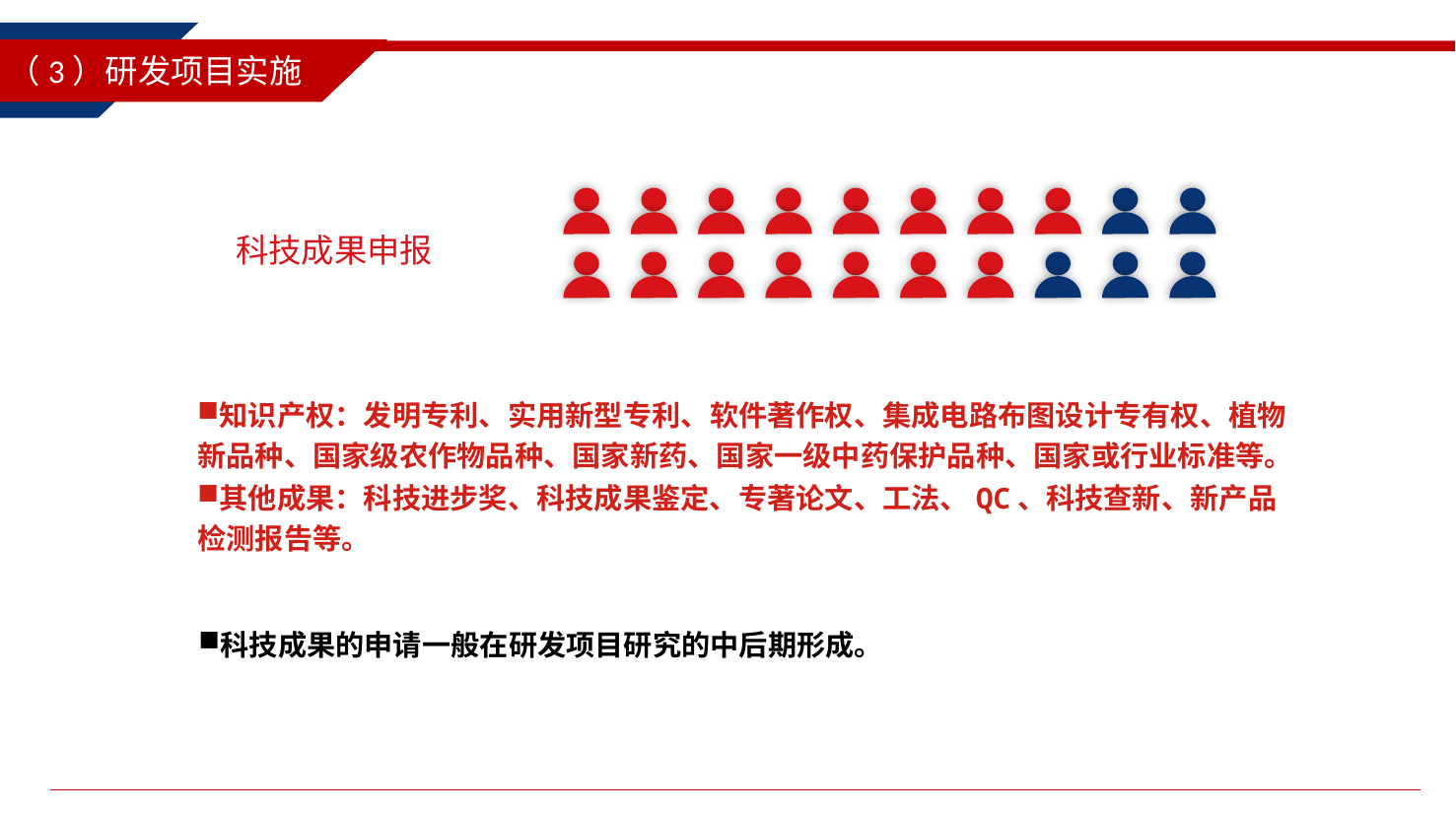

（3）研发项目实施

科技成果申报

知识产权：发明专利、实用新型专利、软件著作权、集成电路布图设计专有权、植物新品种、国家级农作物品种、国家新药、国家一级中药保护品种、国家或行业标准等。
其他成果：科技进步奖、科技成果鉴定、专著论文、工法、QC、科技查新、新产品检测报告等。
科技成果的申请一般在研发项目研究的中后期形成。